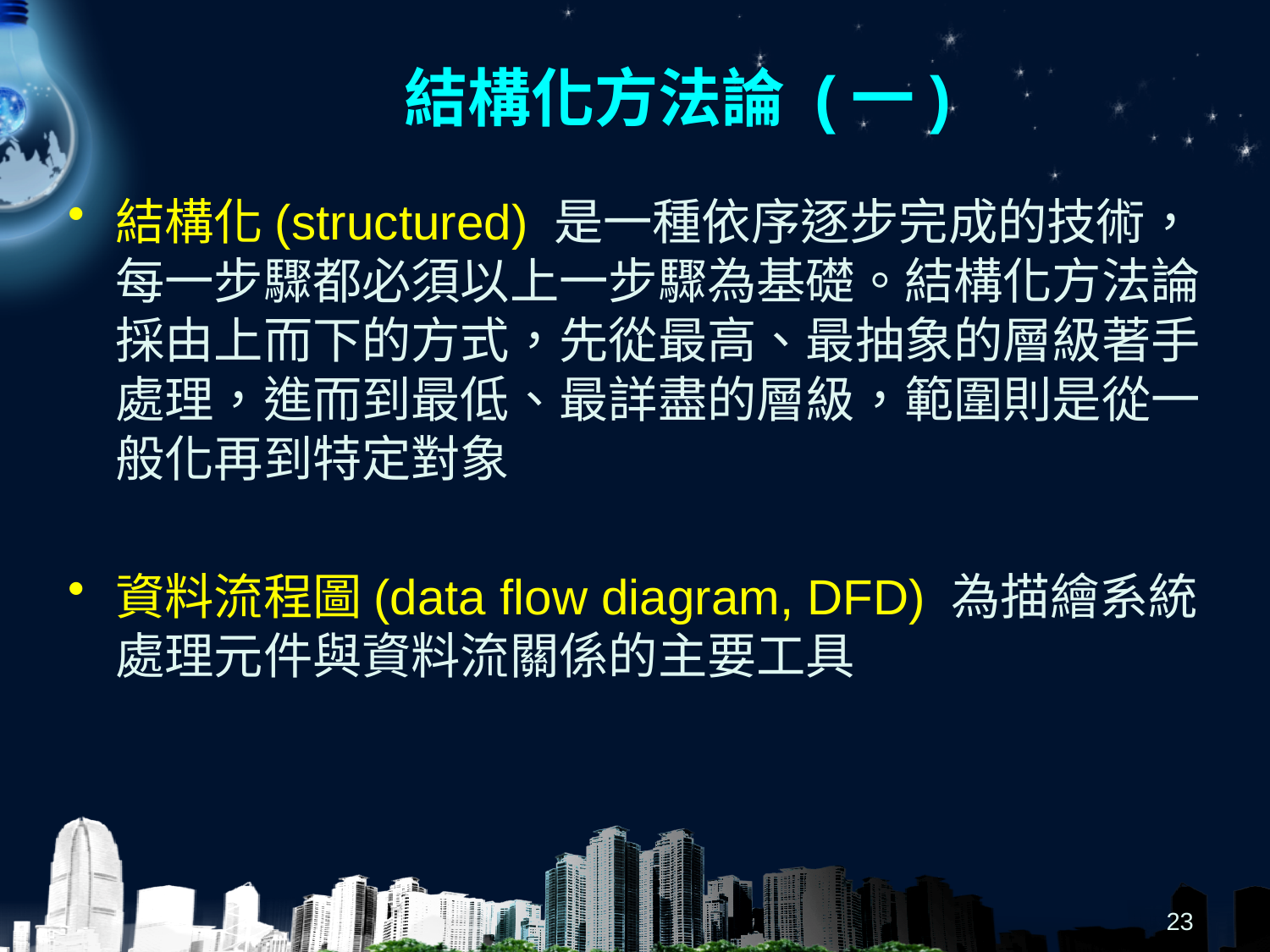

# 結構化方法論 (一)
結構化(structured) 是一種依序逐步完成的技術，每一步驟都必須以上一步驟為基礎。結構化方法論採由上而下的方式，先從最高、最抽象的層級著手處理，進而到最低、最詳盡的層級，範圍則是從一般化再到特定對象

資料流程圖(data flow diagram, DFD) 為描繪系統處理元件與資料流關係的主要工具
23